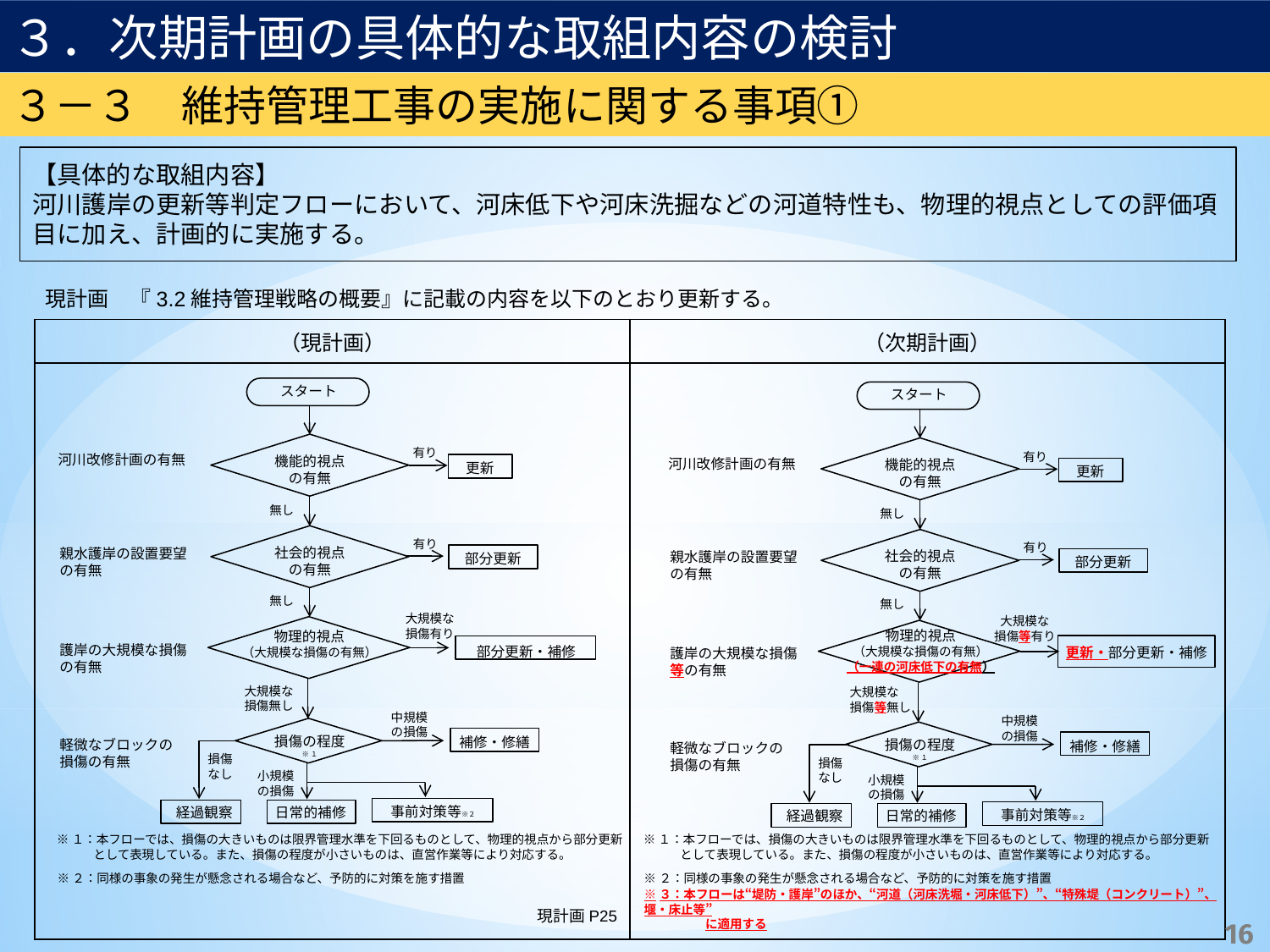

３．次期計画の具体的な取組内容の検討
３－３　維持管理工事の実施に関する事項①
【具体的な取組内容】
河川護岸の更新等判定フローにおいて、河床低下や河床洗掘などの河道特性も、物理的視点としての評価項目に加え、計画的に実施する。
現計画　『3.2維持管理戦略の概要』に記載の内容を以下のとおり更新する。
| （現計画） | （次期計画） |
| --- | --- |
|  |  |
スタート

有り
機能的視点
の有無
更新

無し

社会的視点
の有無
無し
有り
部分更新

大規模な
損傷有り

物理的視点
（大規模な損傷の有無）

部分更新・補修
大規模な
損傷無し
中規模
の損傷

損傷の程度
※１
補修・修繕

損傷なし
小規模
の損傷
事前対策等※２
経過観察
日常的補修

スタート

有り
機能的視点
の有無
更新

無し

社会的視点
の有無
無し
有り
部分更新

大規模な
損傷等有り

物理的視点
（大規模な損傷の有無）
（一連の河床低下の有無）

更新・部分更新・補修
大規模な
損傷等無し
中規模
の損傷

損傷の程度
※１
補修・修繕

損傷なし
小規模
の損傷
事前対策等※２
経過観察
日常的補修

河川改修計画の有無
河川改修計画の有無
親水護岸の設置要望
の有無
親水護岸の設置要望
の有無
護岸の大規模な損傷
の有無
護岸の大規模な損傷
等の有無
軽微なブロックの
損傷の有無
軽微なブロックの
損傷の有無
※１：本フローでは、損傷の大きいものは限界管理水準を下回るものとして、物理的視点から部分更新
　　　として表現している。また、損傷の程度が小さいものは、直営作業等により対応する。
※１：本フローでは、損傷の大きいものは限界管理水準を下回るものとして、物理的視点から部分更新
　　　として表現している。また、損傷の程度が小さいものは、直営作業等により対応する。
※２：同様の事象の発生が懸念される場合など、予防的に対策を施す措置
※２：同様の事象の発生が懸念される場合など、予防的に対策を施す措置
※３：本フローは“堤防・護岸”のほか、“河道（河床洗堀・河床低下）”、“特殊堤（コンクリート）”、堰・床止等”
　　　　　に適用する
現計画P25
16